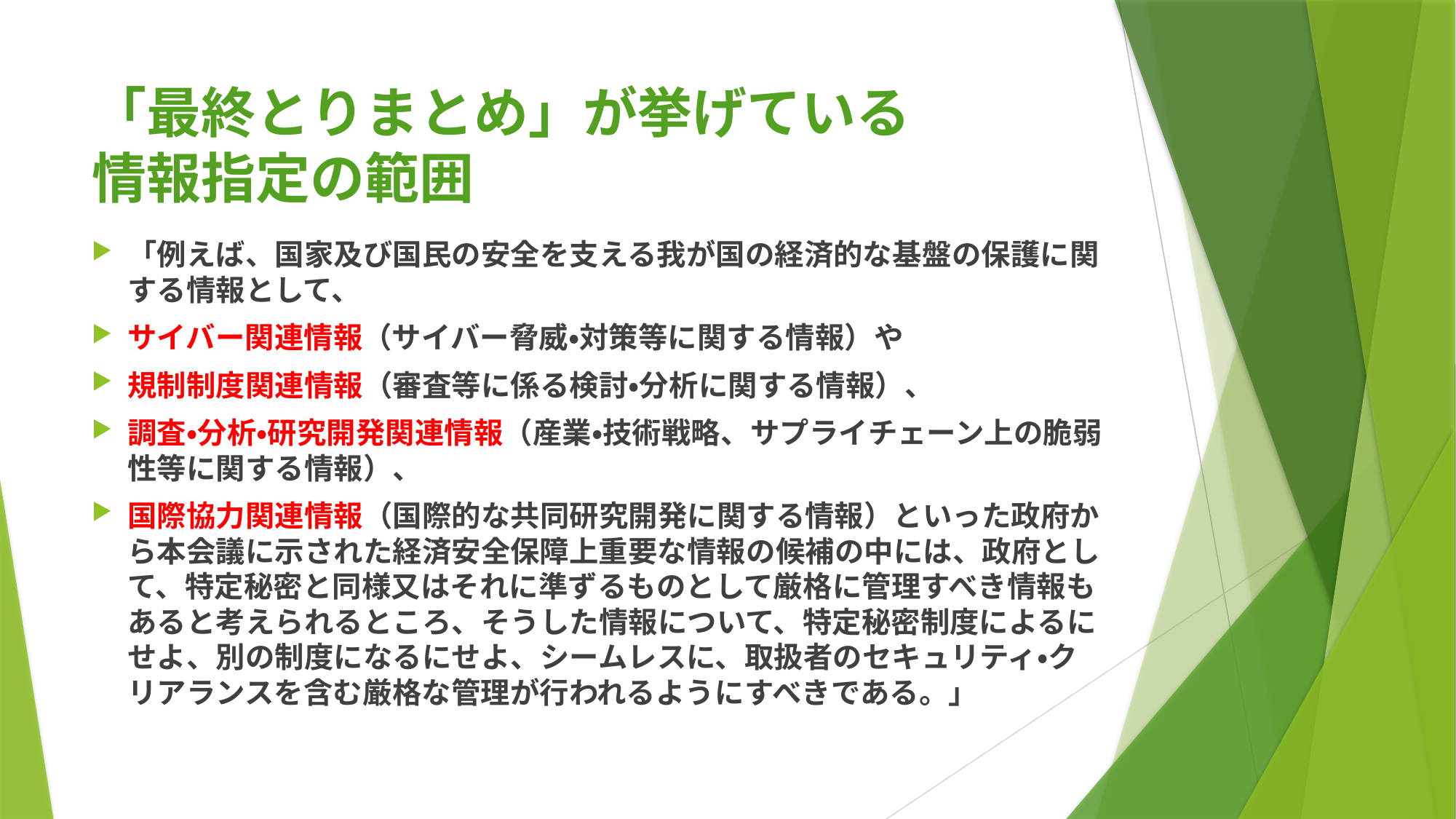

# 「最終とりまとめ」が挙げている 情報指定の範囲
「例えば、国家及び国民の安全を支える我が国の経済的な基盤の保護に関する情報として、
サイバー関連情報（サイバー脅威・対策等に関する情報）や
規制制度関連情報（審査等に係る検討・分析に関する情報）、
調査・分析・研究開発関連情報（産業・技術戦略、サプライチェーン上の脆弱性等に関する情報）、
国際協力関連情報（国際的な共同研究開発に関する情報）といった政府から本会議に示された経済安全保障上重要な情報の候補の中には、政府として、特定秘密と同様又はそれに準ずるものとして厳格に管理すべき情報もあると考えられるところ、そうした情報について、特定秘密制度によるにせよ、別の制度になるにせよ、シームレスに、取扱者のセキュリティ・クリアランスを含む厳格な管理が行われるようにすべきである。」
24